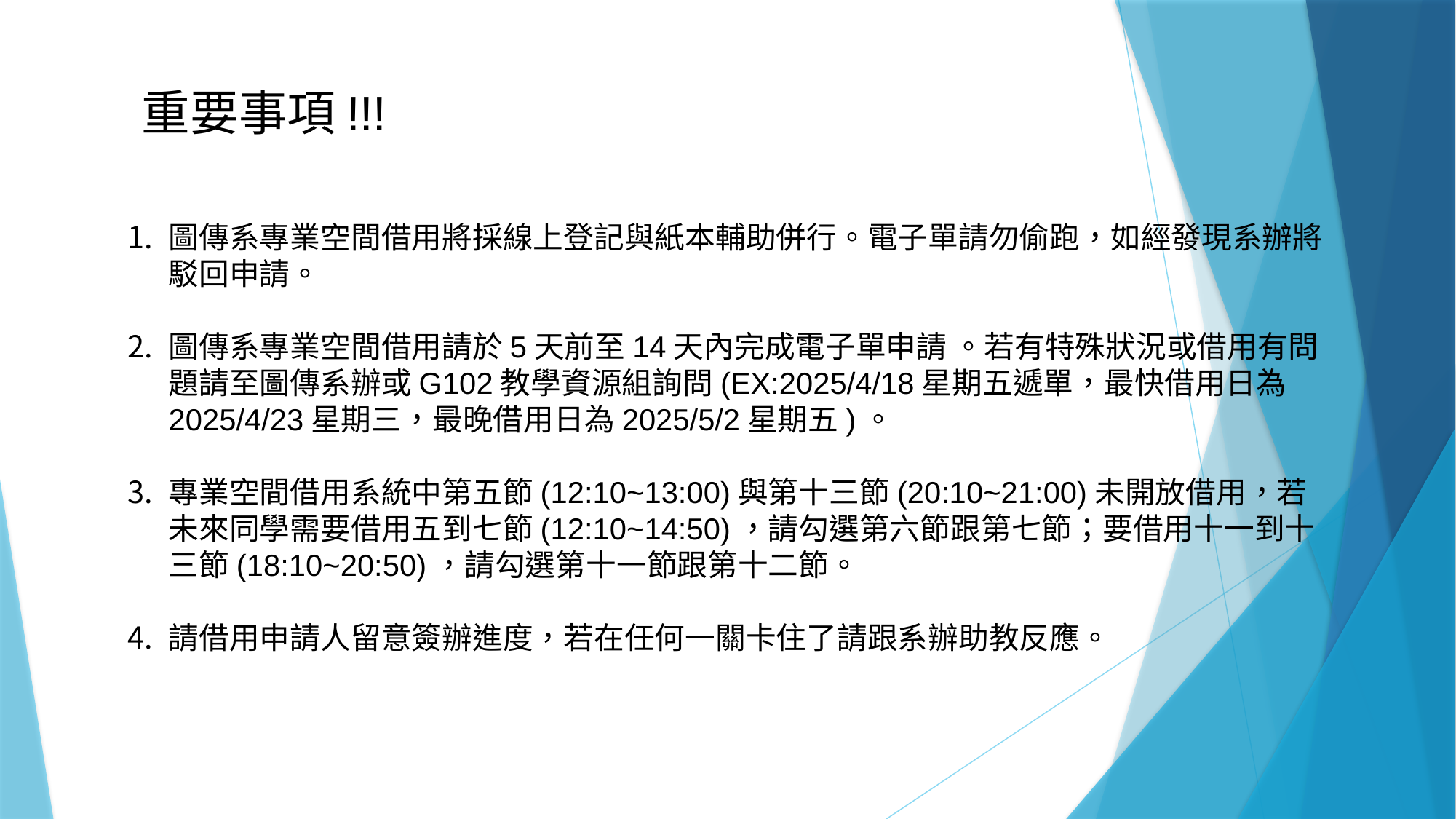

重要事項!!!
圖傳系專業空間借用將採線上登記與紙本輔助併行。電子單請勿偷跑，如經發現系辦將駁回申請。

圖傳系專業空間借用請於5天前至14天內完成電子單申請 。若有特殊狀況或借用有問題請至圖傳系辦或G102教學資源組詢問(EX:2025/4/18星期五遞單，最快借用日為2025/4/23星期三，最晚借用日為2025/5/2星期五)。

專業空間借用系統中第五節(12:10~13:00)與第十三節(20:10~21:00)未開放借用，若未來同學需要借用五到七節(12:10~14:50)，請勾選第六節跟第七節；要借用十一到十三節(18:10~20:50)，請勾選第十一節跟第十二節。

請借用申請人留意簽辦進度，若在任何一關卡住了請跟系辦助教反應。